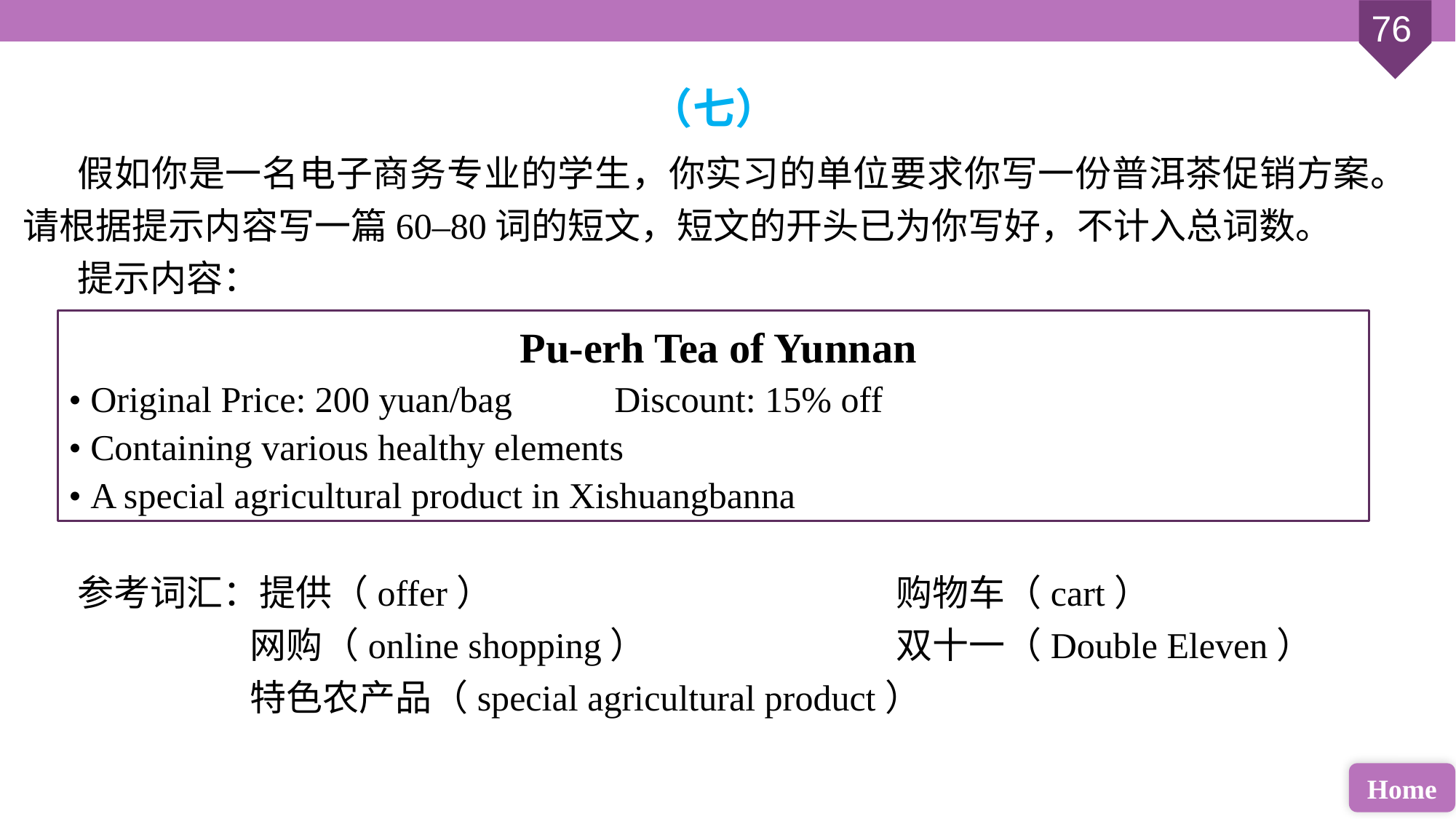

（七）
假如你是一名电子商务专业的学生，你实习的单位要求你写一份普洱茶促销方案。请根据提示内容写一篇60–80词的短文，短文的开头已为你写好，不计入总词数。
提示内容：

参考词汇：提供（offer）				购物车（cart）
                    网购（online shopping） 			双十一（Double Eleven）
                    特色农产品（special agricultural product）
 Pu-erh Tea of Yunnan
• Original Price: 200 yuan/bag 	Discount: 15% off
• Containing various healthy elements
• A special agricultural product in Xishuangbanna